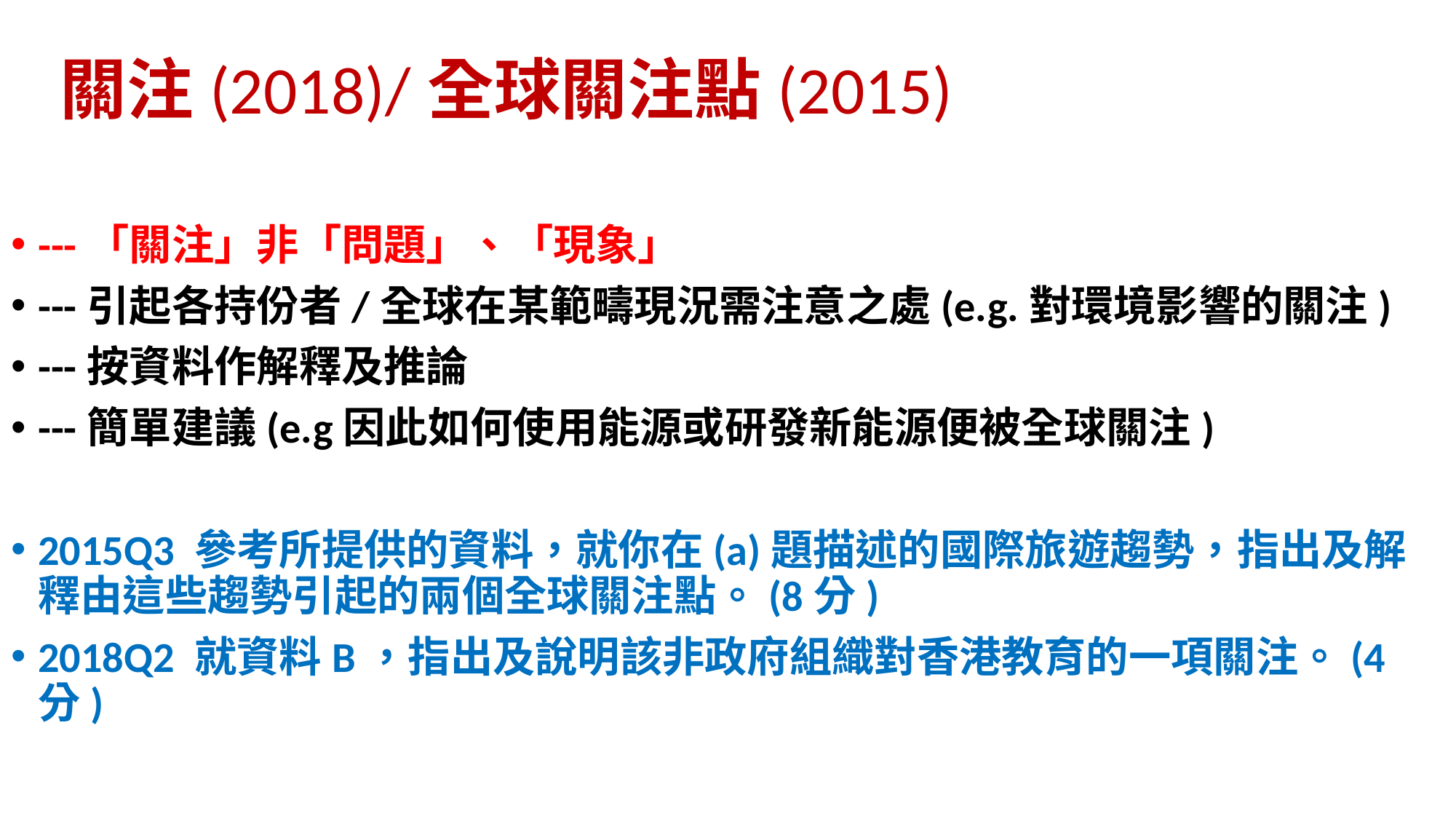

# 關注(2018)/全球關注點(2015)
---「關注」非「問題」、「現象」
---引起各持份者/全球在某範疇現況需注意之處(e.g.對環境影響的關注)
---按資料作解釋及推論
---簡單建議(e.g因此如何使用能源或研發新能源便被全球關注)

2015Q3 參考所提供的資料，就你在(a)題描述的國際旅遊趨勢，指出及解釋由這些趨勢引起的兩個全球關注點。(8分)
2018Q2 就資料B，指出及說明該非政府組織對香港教育的一項關注。(4分)